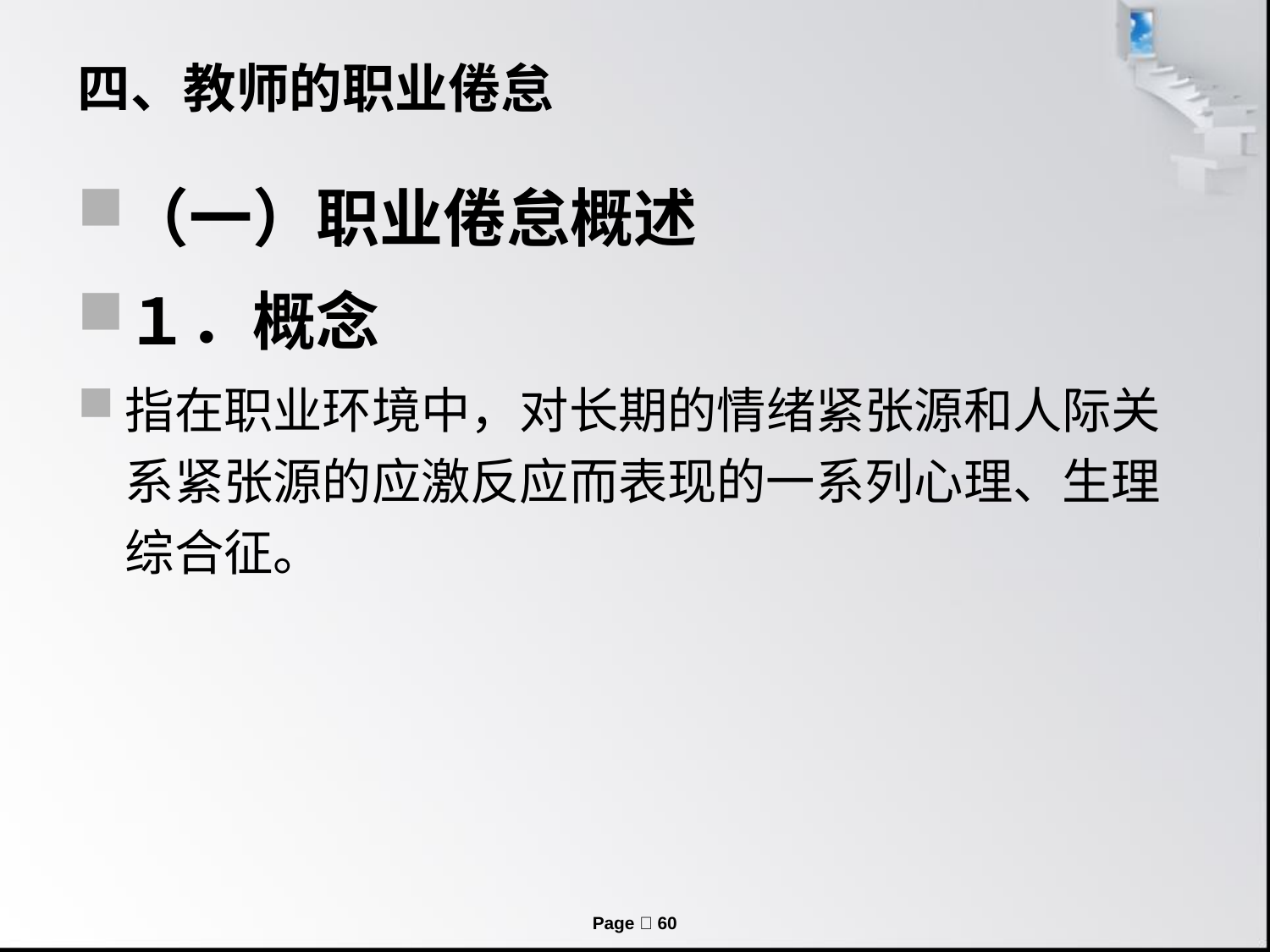

# 四、教师的职业倦怠
（一）职业倦怠概述
１．概念
指在职业环境中，对长期的情绪紧张源和人际关系紧张源的应激反应而表现的一系列心理、生理综合征。